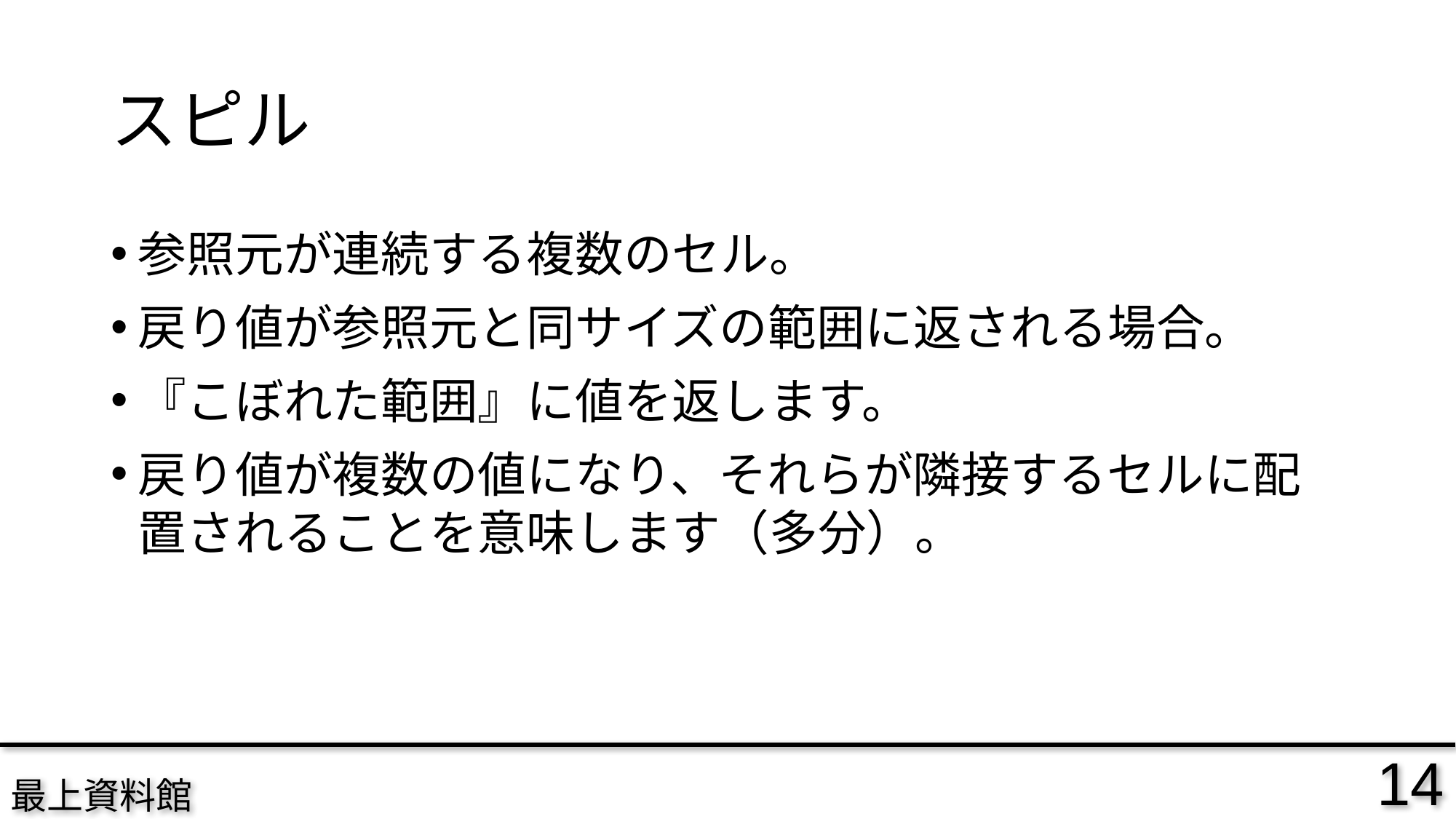

# スピル
参照元が連続する複数のセル。
戻り値が参照元と同サイズの範囲に返される場合。
『こぼれた範囲』に値を返します。
戻り値が複数の値になり、それらが隣接するセルに配置されることを意味します（多分）。